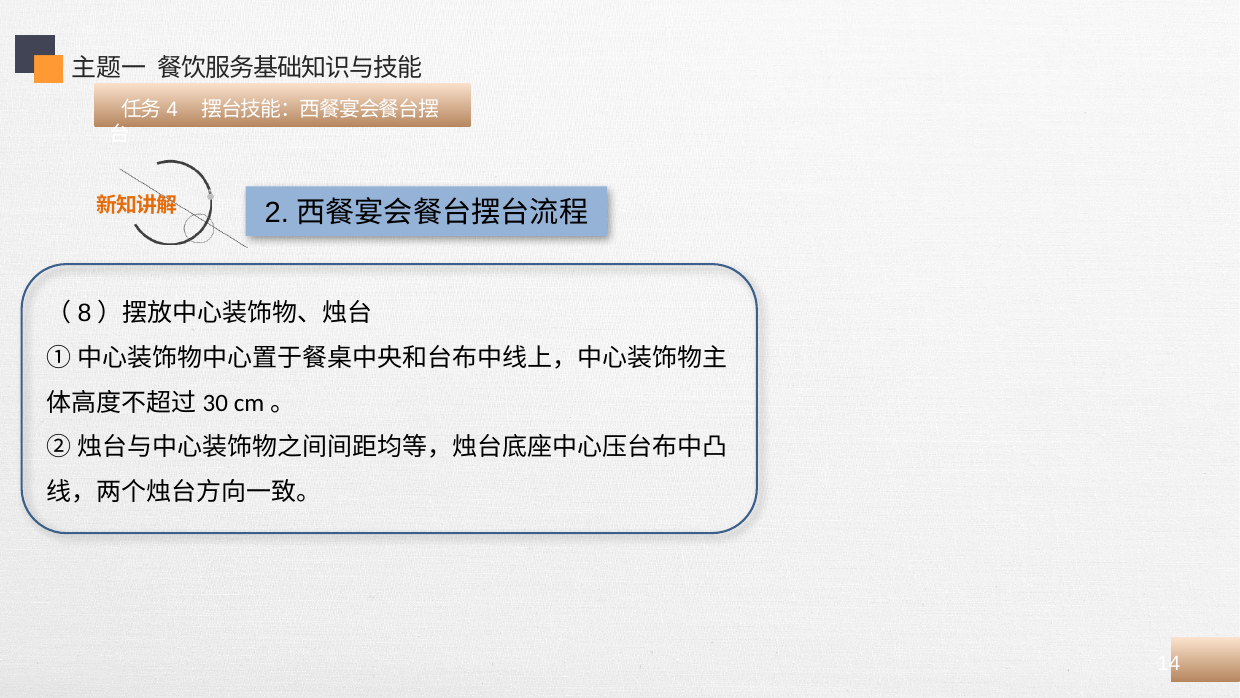

主题一  餐饮服务基础知识与技能

 任务4    摆台技能：西餐宴会餐台摆台

2.西餐宴会餐台摆台流程

（8）摆放中心装饰物、烛台
①中心装饰物中心置于餐桌中央和台布中线上，中心装饰物主体高度不超过30 cm。
②烛台与中心装饰物之间间距均等，烛台底座中心压台布中凸线，两个烛台方向一致。